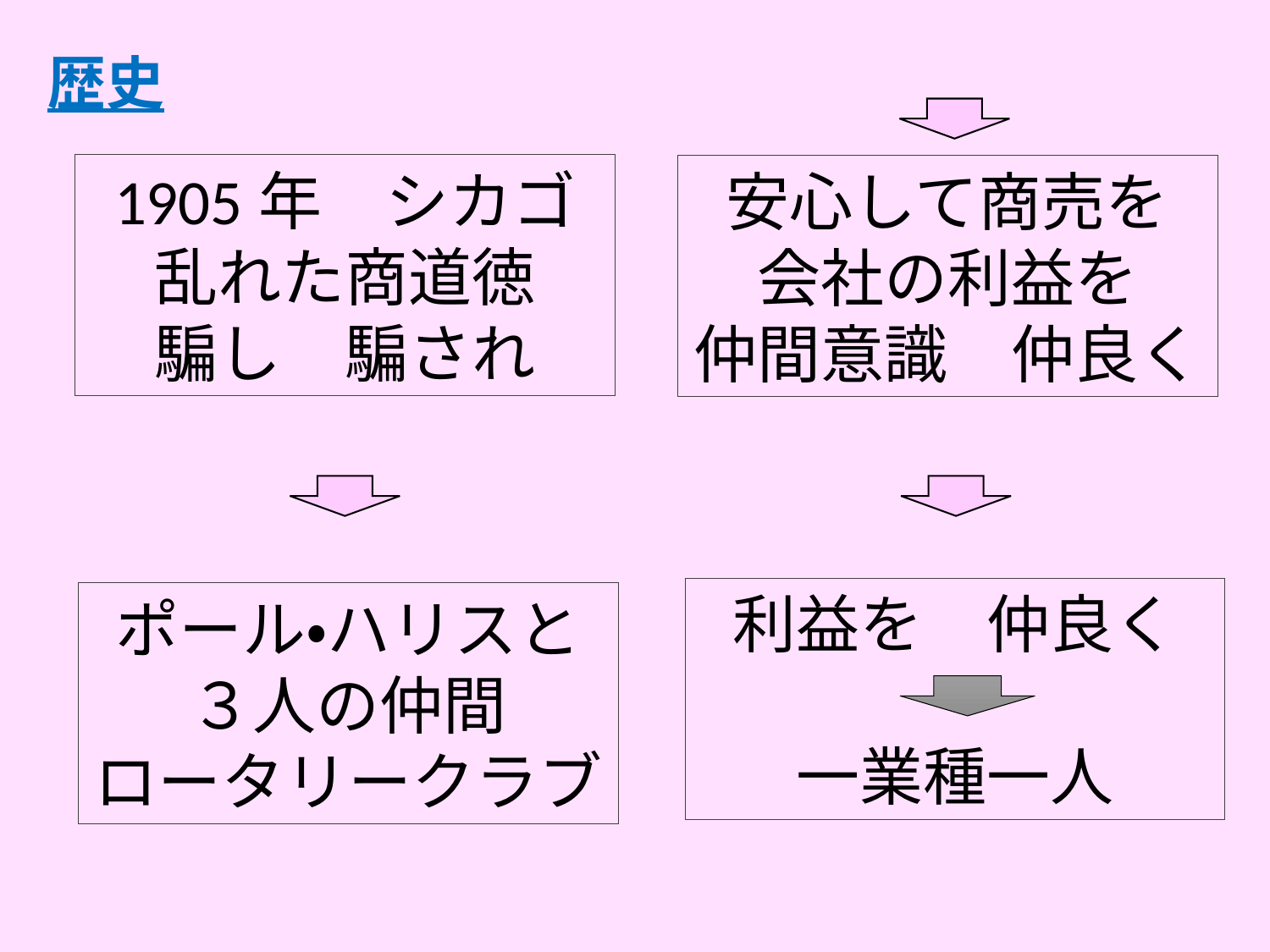

# 歴史

1905年　シカゴ
乱れた商道徳
騙し　騙され
安心して商売を
会社の利益を
仲間意識　仲良く

利益を　仲良く

一業種一人
ポール・ハリスと
３人の仲間
ロータリークラブ